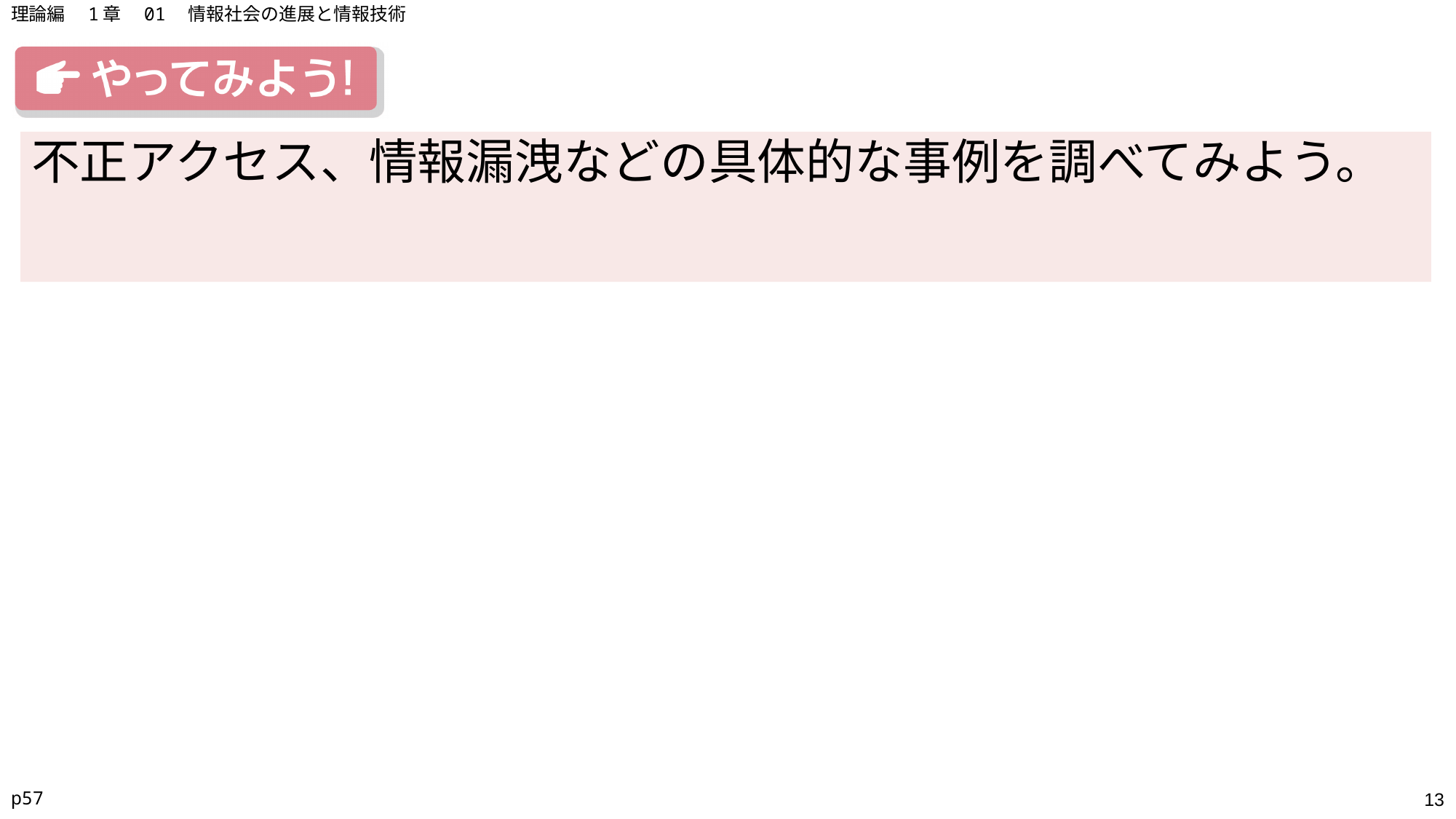

理論編　1章　01　情報社会の進展と情報技術
不正アクセス、情報漏洩などの具体的な事例を調べてみよう。

p57
13